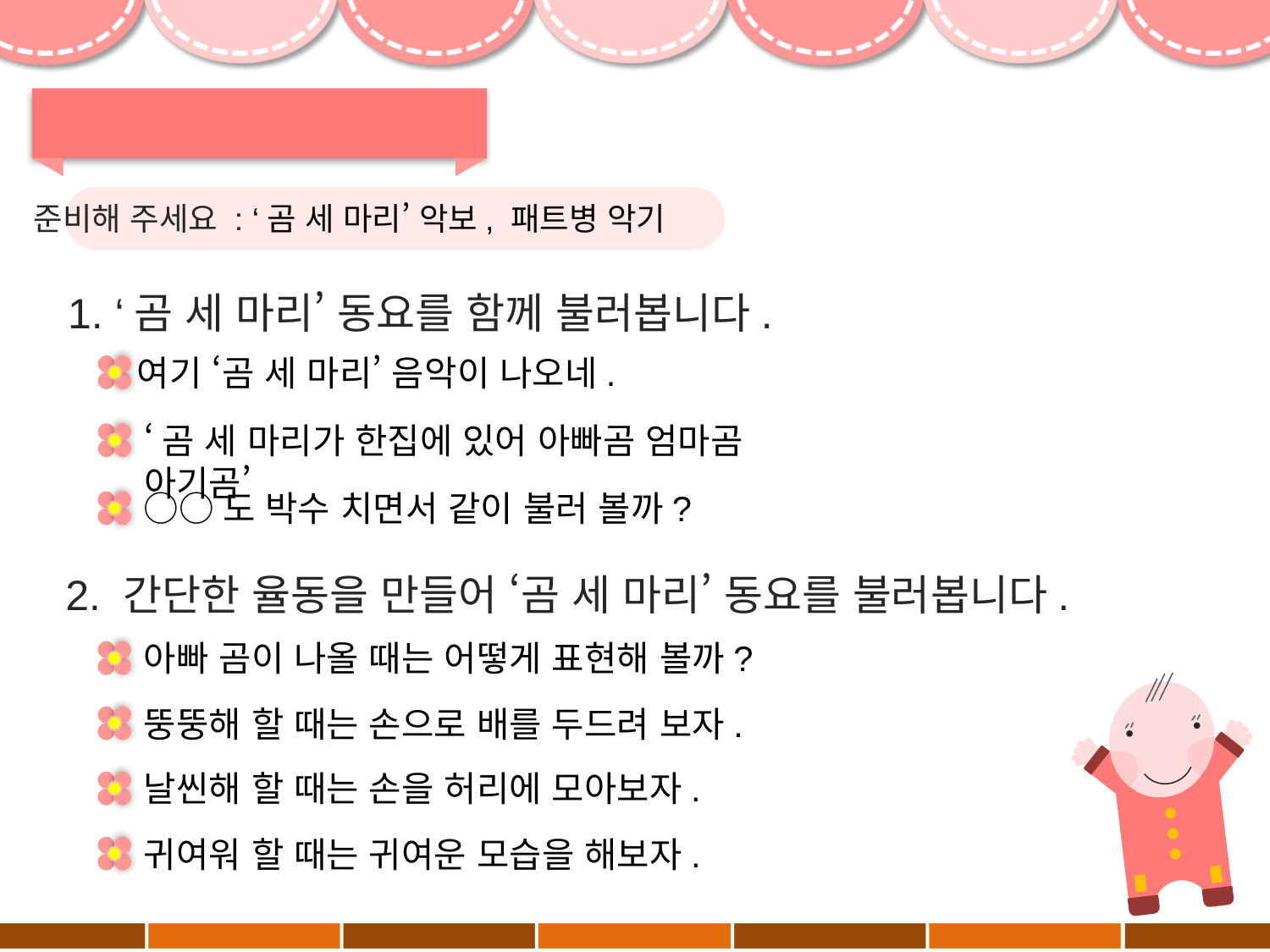

준비해 주세요 : ‘곰 세 마리’ 악보, 패트병 악기
1. ‘곰 세 마리’ 동요를 함께 불러봅니다.
여기 ‘곰 세 마리’ 음악이 나오네.

‘곰 세 마리가 한집에 있어 아빠곰 엄마곰 아기곰’

○○도 박수 치면서 같이 불러 볼까?

2. 간단한 율동을 만들어 ‘곰 세 마리’ 동요를 불러봅니다.
아빠 곰이 나올 때는 어떻게 표현해 볼까?

뚱뚱해 할 때는 손으로 배를 두드려 보자.

날씬해 할 때는 손을 허리에 모아보자.

귀여워 할 때는 귀여운 모습을 해보자.